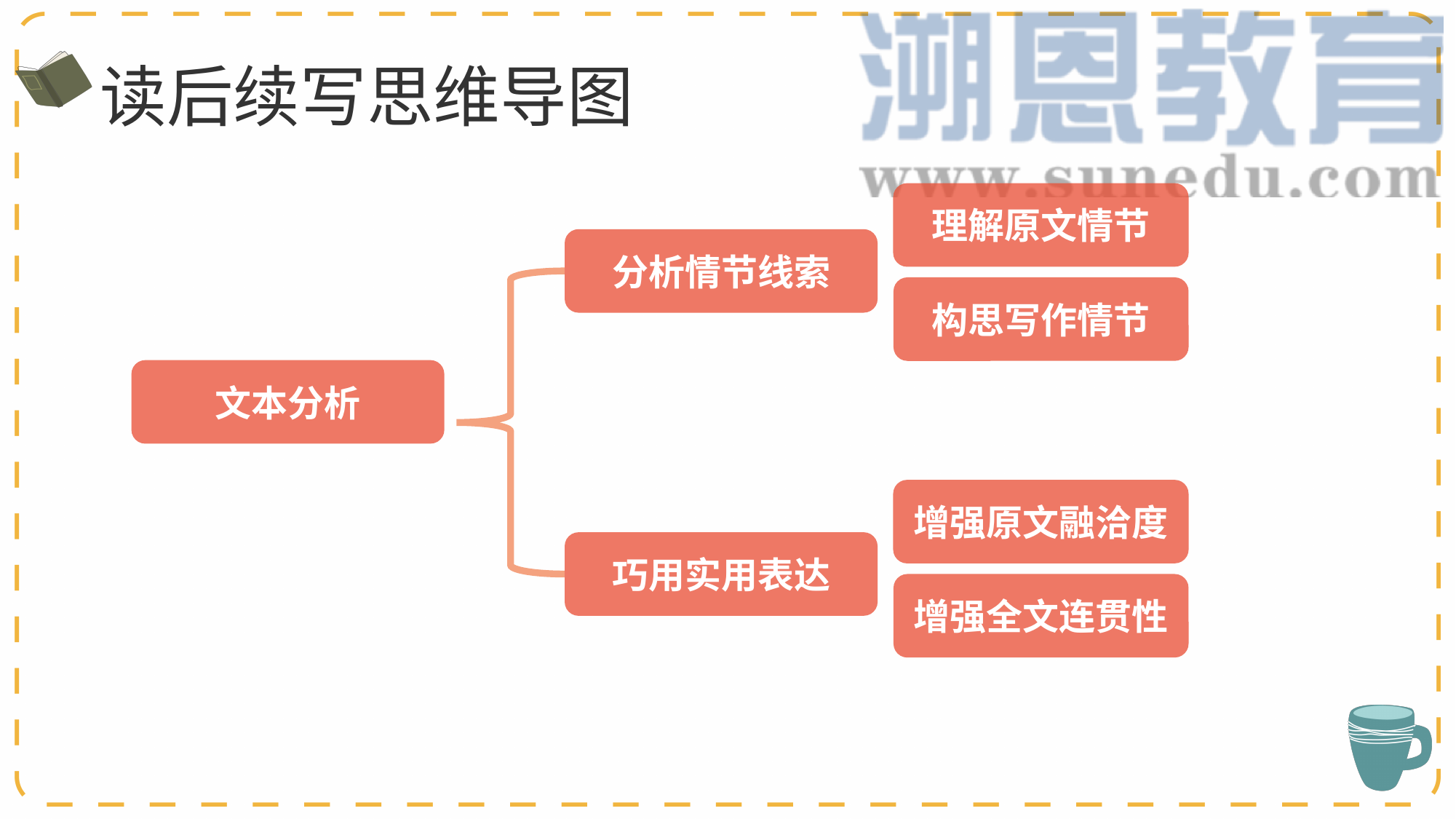

# 读后续写思维导图

理解原文情节
分析情节线索

构思写作情节
文本分析
增强原文融洽度
巧用实用表达
增强全文连贯性